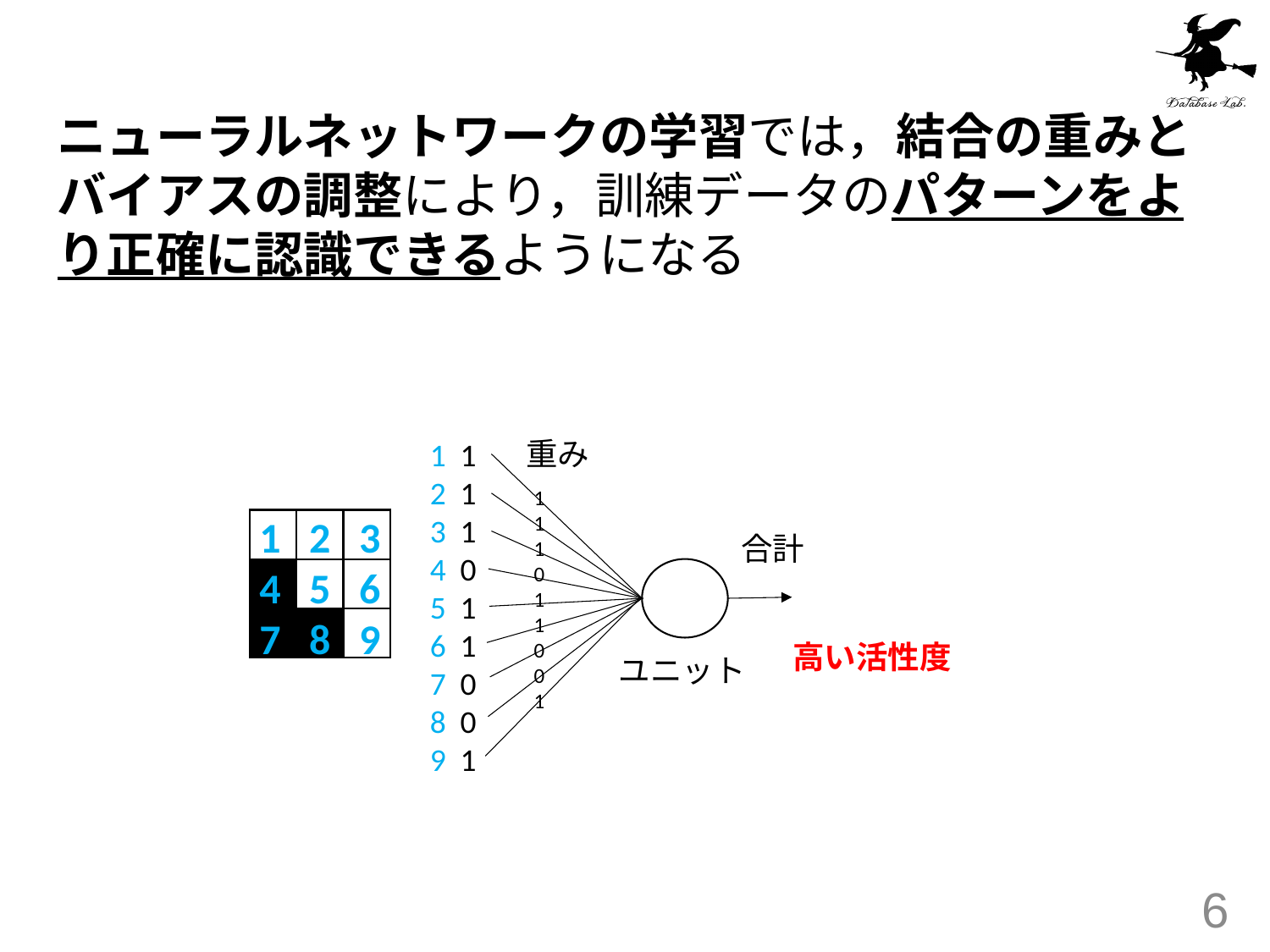

ニューラルネットワークの学習では，結合の重みとバイアスの調整により，訓練データのパターンをより正確に認識できるようになる
重み
1  1
2  1
3  1
4  0
5  1
6  1
7  0
8  0
9  1
1
1
1
0
1
1
0
0
1
1   2   3
4   5   6
7   8   9

合計

高い活性度
ユニット
6